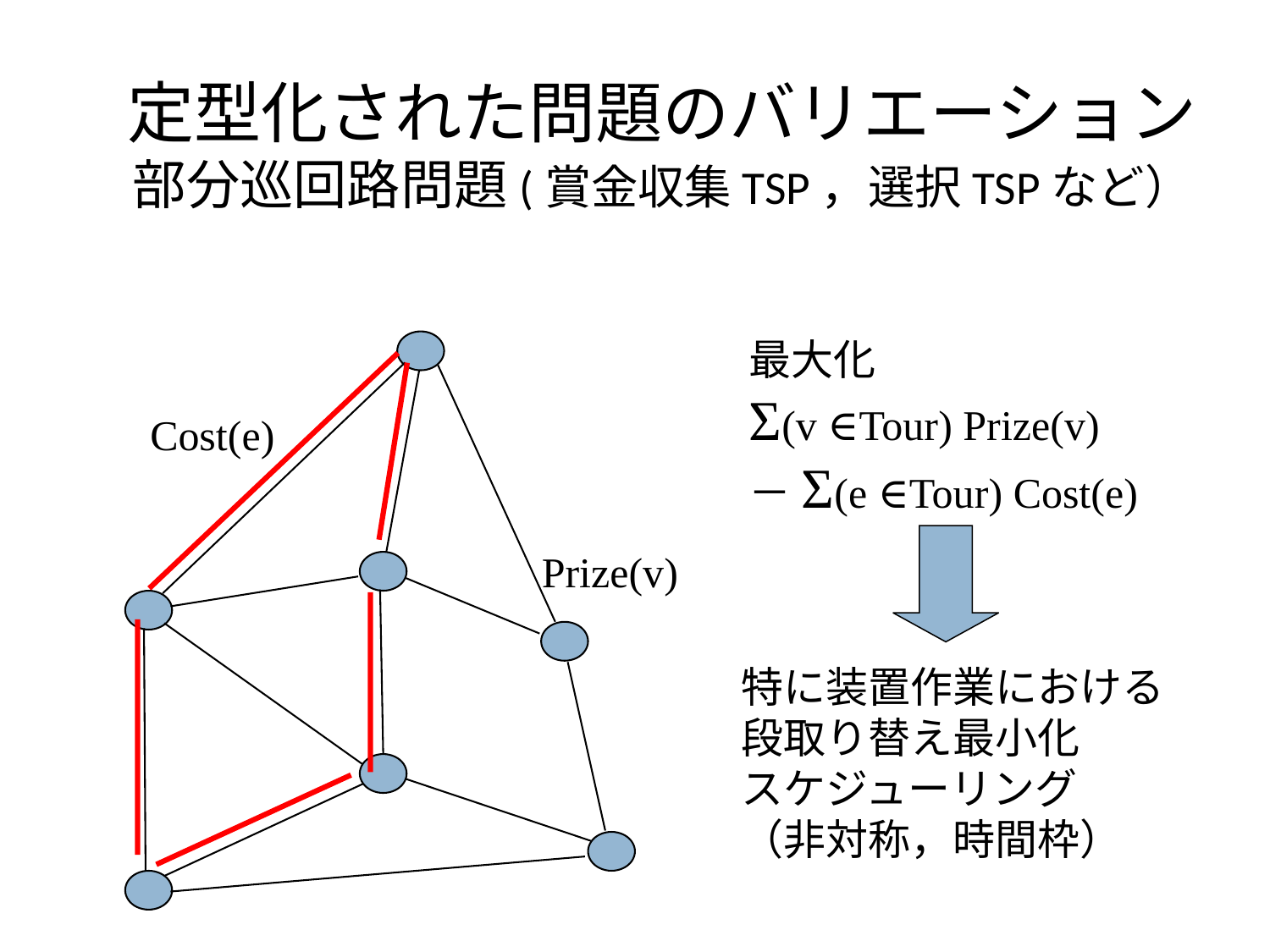

# 定型化された問題のバリエーション 部分巡回路問題(賞金収集TSP，選択TSPなど）
最大化
Σ(v ∈Tour) Prize(v)
－Σ(e ∈Tour) Cost(e)

Cost(e)

Prize(v)

特に装置作業における
段取り替え最小化
スケジューリング
（非対称，時間枠）